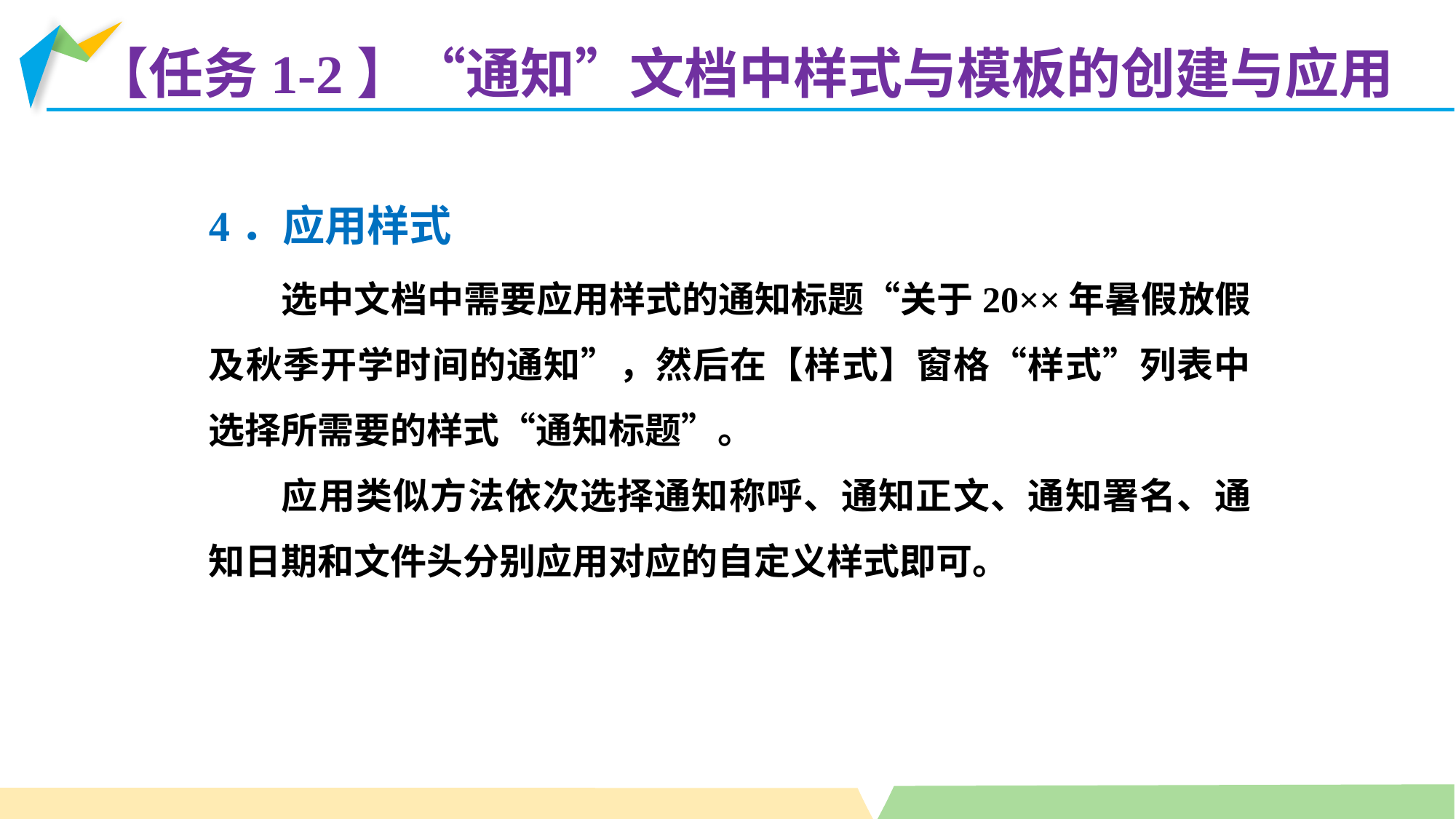

【任务1-2】“通知”文档中样式与模板的创建与应用
4．应用样式
选中文档中需要应用样式的通知标题“关于20××年暑假放假及秋季开学时间的通知”，然后在【样式】窗格“样式”列表中选择所需要的样式“通知标题”。
应用类似方法依次选择通知称呼、通知正文、通知署名、通知日期和文件头分别应用对应的自定义样式即可。